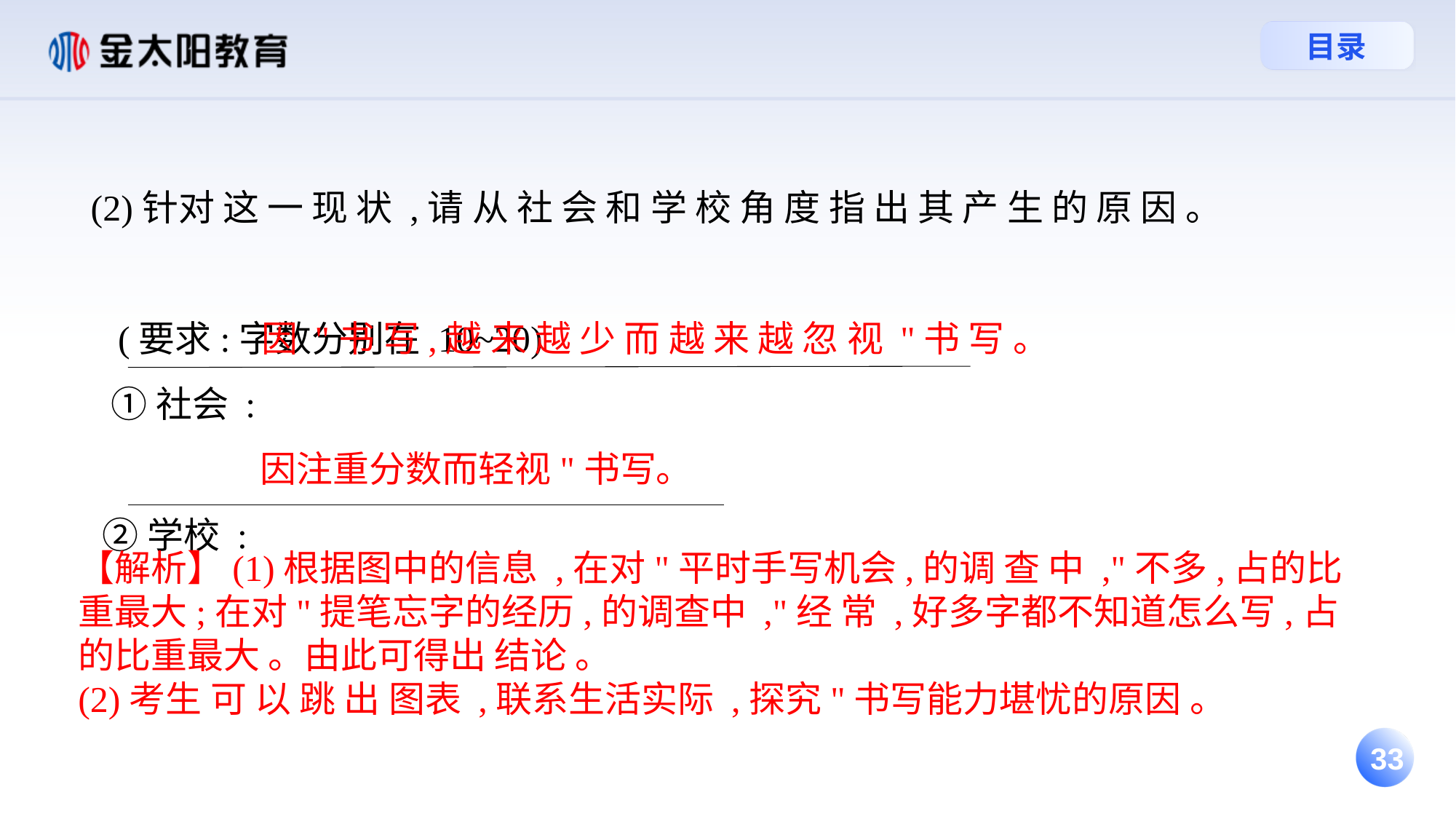

(2)针对 这 一 现 状 ,请 从 社 会 和 学 校 角 度 指 出 其 产 生 的 原 因 。
        (要求:字数分别在 10~20)
        ①社会 :

       ②学校 :
因 "书 写,越 来 越 少 而 越 来 越 忽 视 "书 写 。

因注重分数而轻视"书写。

【解析】(1)根据图中的信息 ,在对"平时手写机会,的调 查 中 ,"不多,占的比重最大;在对"提笔忘字的经历,的调查中 ,"经 常 ,好多字都不知道怎么写,占的比重最大 。由此可得出 结论 。
(2)考生 可 以 跳 出 图表 ,联系生活实际 ,探究"书写能力堪忧的原因 。